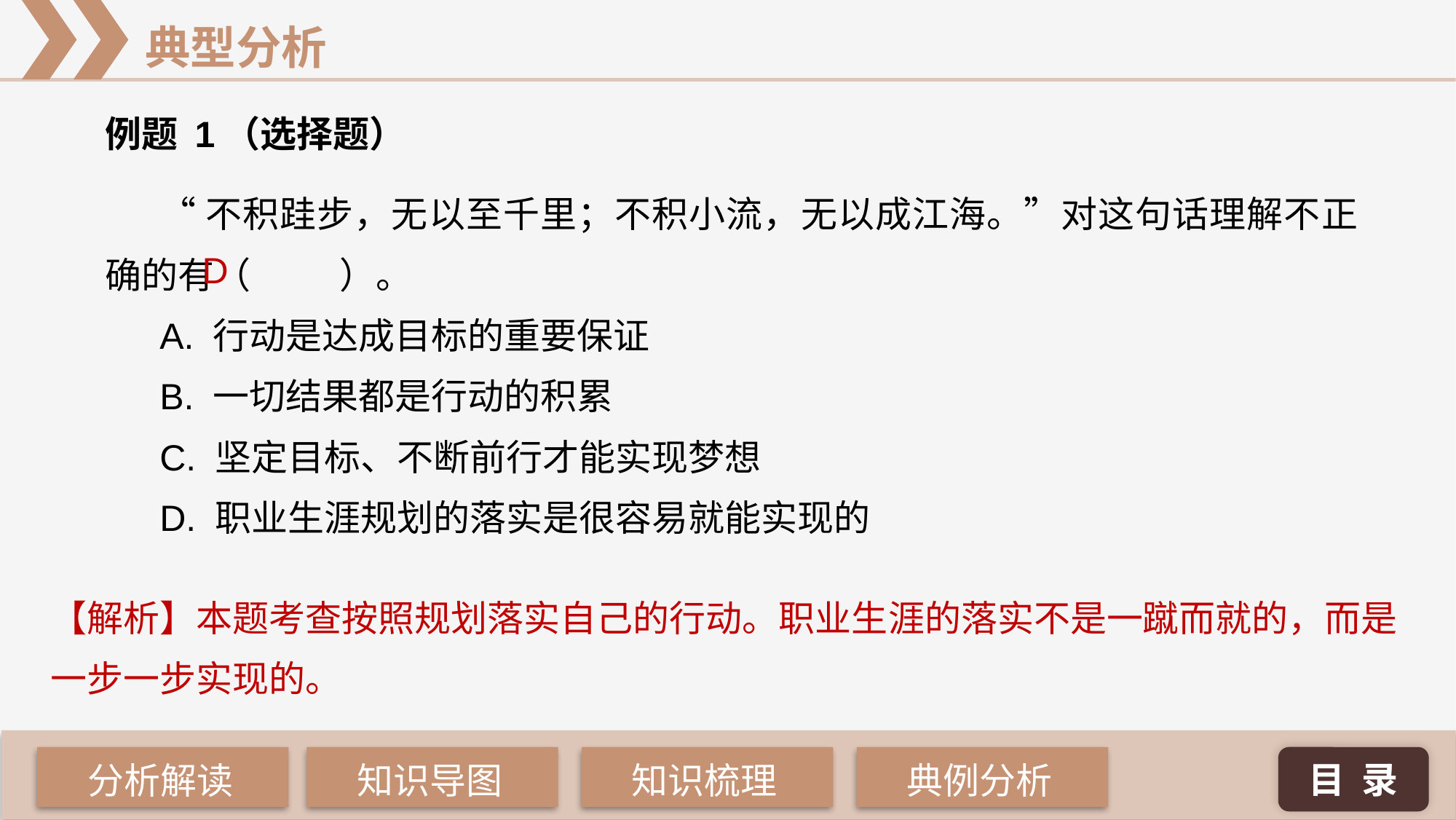

例题 1（选择题）
“不积跬步，无以至千里；不积小流，无以成江海。”对这句话理解不正确的有（ 	  ）。
A. 行动是达成目标的重要保证
B. 一切结果都是行动的积累
C. 坚定目标、不断前行才能实现梦想
D. 职业生涯规划的落实是很容易就能实现的
D
【解析】本题考查按照规划落实自己的行动。职业生涯的落实不是一蹴而就的，而是一步一步实现的。